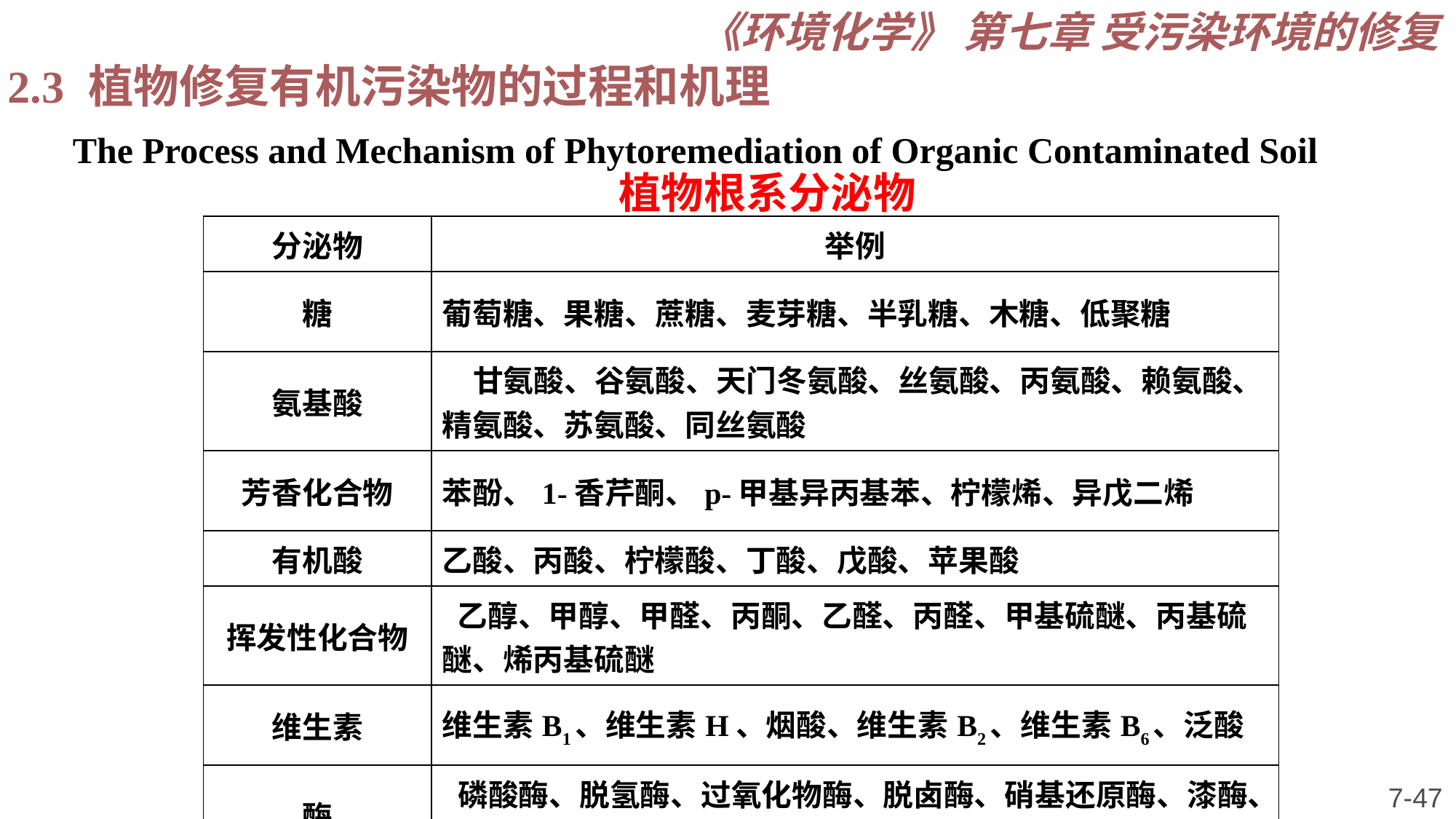

《环境化学》 第七章 受污染环境的修复
2.3 植物修复有机污染物的过程和机理
The Process and Mechanism of Phytoremediation of Organic Contaminated Soil
# 植物根系分泌物
| 分泌物 | 举例 |
| --- | --- |
| 糖 | 葡萄糖、果糖、蔗糖、麦芽糖、半乳糖、木糖、低聚糖 |
| 氨基酸 | 甘氨酸、谷氨酸、天门冬氨酸、丝氨酸、丙氨酸、赖氨酸、精氨酸、苏氨酸、同丝氨酸 |
| 芳香化合物 | 苯酚、1-香芹酮、p-甲基异丙基苯、柠檬烯、异戊二烯 |
| 有机酸 | 乙酸、丙酸、柠檬酸、丁酸、戊酸、苹果酸 |
| 挥发性化合物 | 乙醇、甲醇、甲醛、丙酮、乙醛、丙醛、甲基硫醚、丙基硫醚、烯丙基硫醚 |
| 维生素 | 维生素B1、维生素H、烟酸、维生素B2、维生素B6、泛酸 |
| 酶 | 磷酸酶、脱氢酶、过氧化物酶、脱卤酶、硝基还原酶、漆酶、腈水解酶 |
7-47